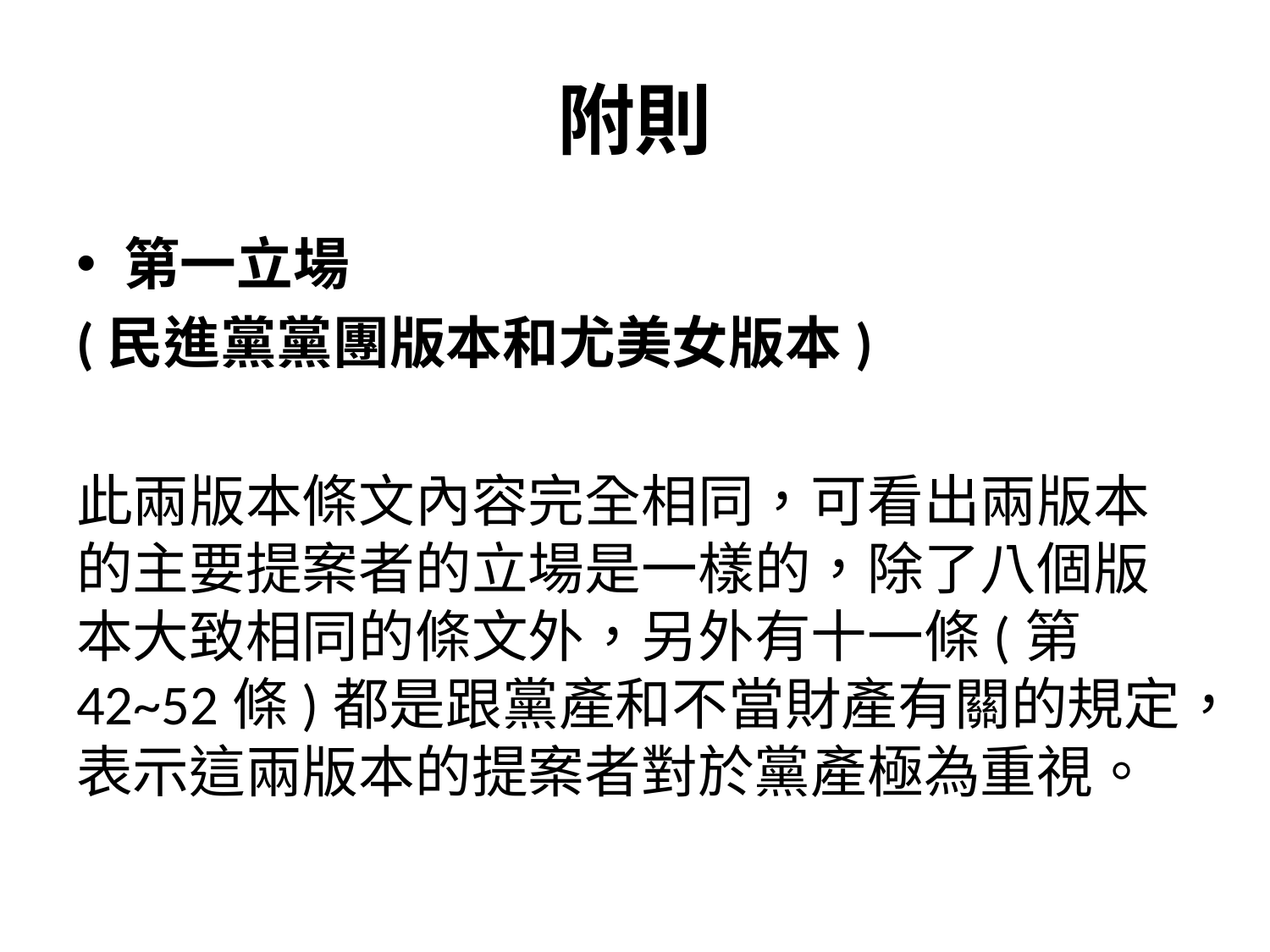

# 附則
第一立場
(民進黨黨團版本和尤美女版本)

此兩版本條文內容完全相同，可看出兩版本的主要提案者的立場是一樣的，除了八個版本大致相同的條文外，另外有十一條(第42~52條)都是跟黨產和不當財產有關的規定，表示這兩版本的提案者對於黨產極為重視。